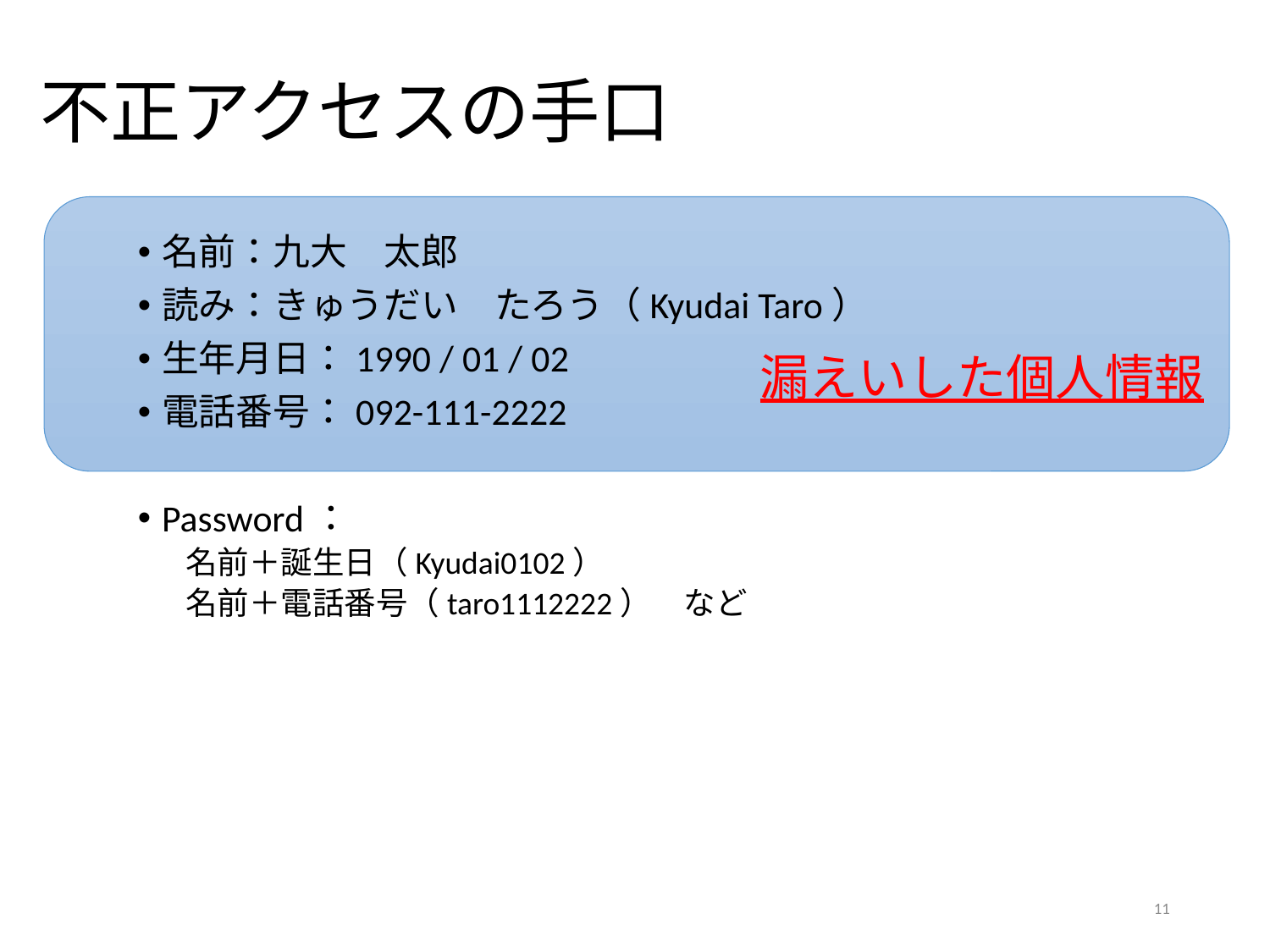

# 不正アクセスの手口

名前：九大　太郎
読み：きゅうだい　たろう（Kyudai Taro）
生年月日：1990 / 01 / 02
電話番号：092-111-2222

Password：
名前＋誕生日（Kyudai0102）
名前＋電話番号（taro1112222）　など
漏えいした個人情報
11